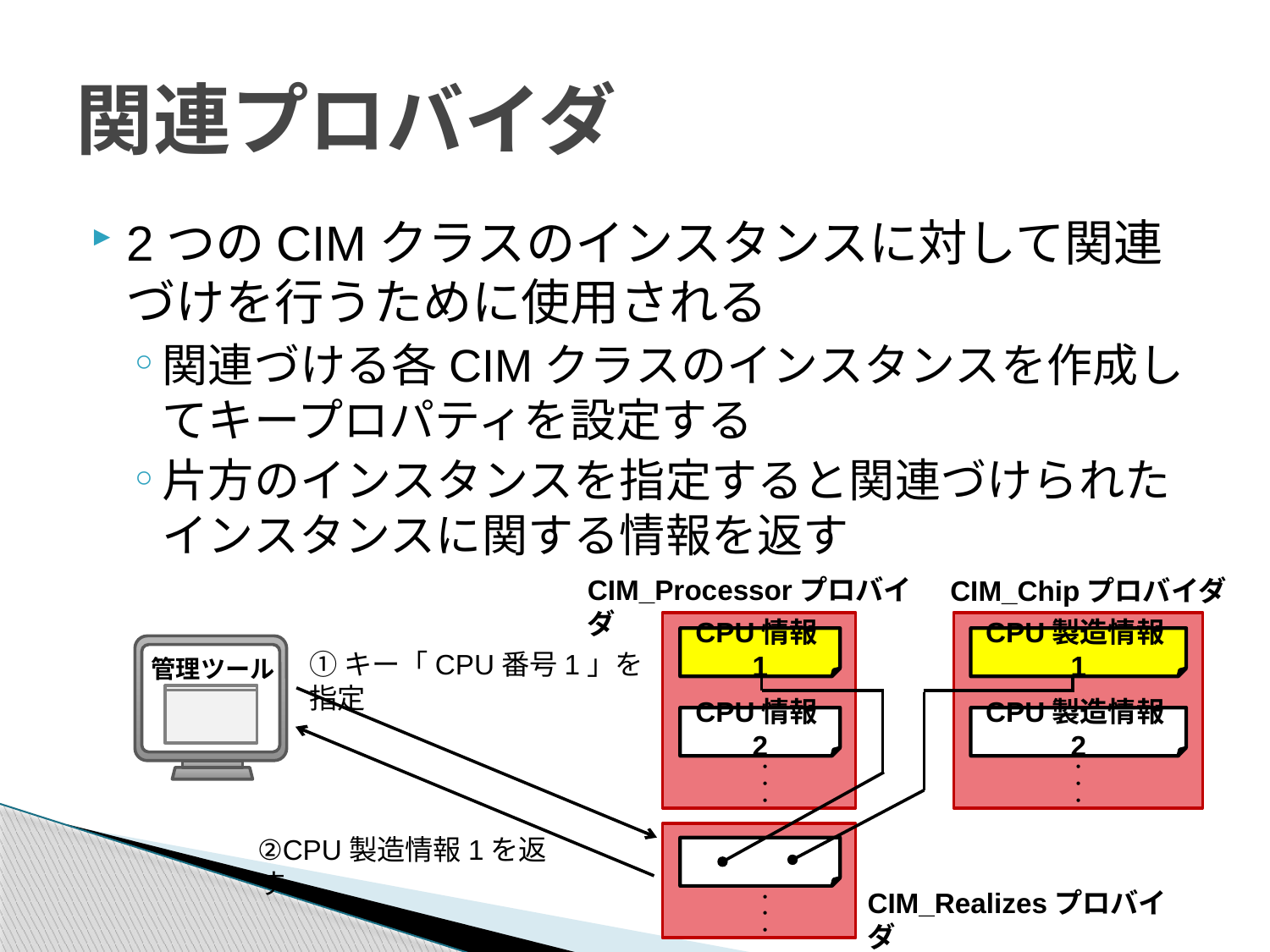

# 関連プロバイダ
2つのCIMクラスのインスタンスに対して関連づけを行うために使用される
関連づける各CIMクラスのインスタンスを作成してキープロパティを設定する
片方のインスタンスを指定すると関連づけられたインスタンスに関する情報を返す
CIM_Processorプロバイダ
CIM_Chipプロバイダ

CPU情報1
CPU情報2
・・・

CPU製造情報1
CPU製造情報2
・・・

管理ツール

①キー「CPU番号1」を指定

・・・
②CPU製造情報1を返す
CIM_Realizesプロバイダ